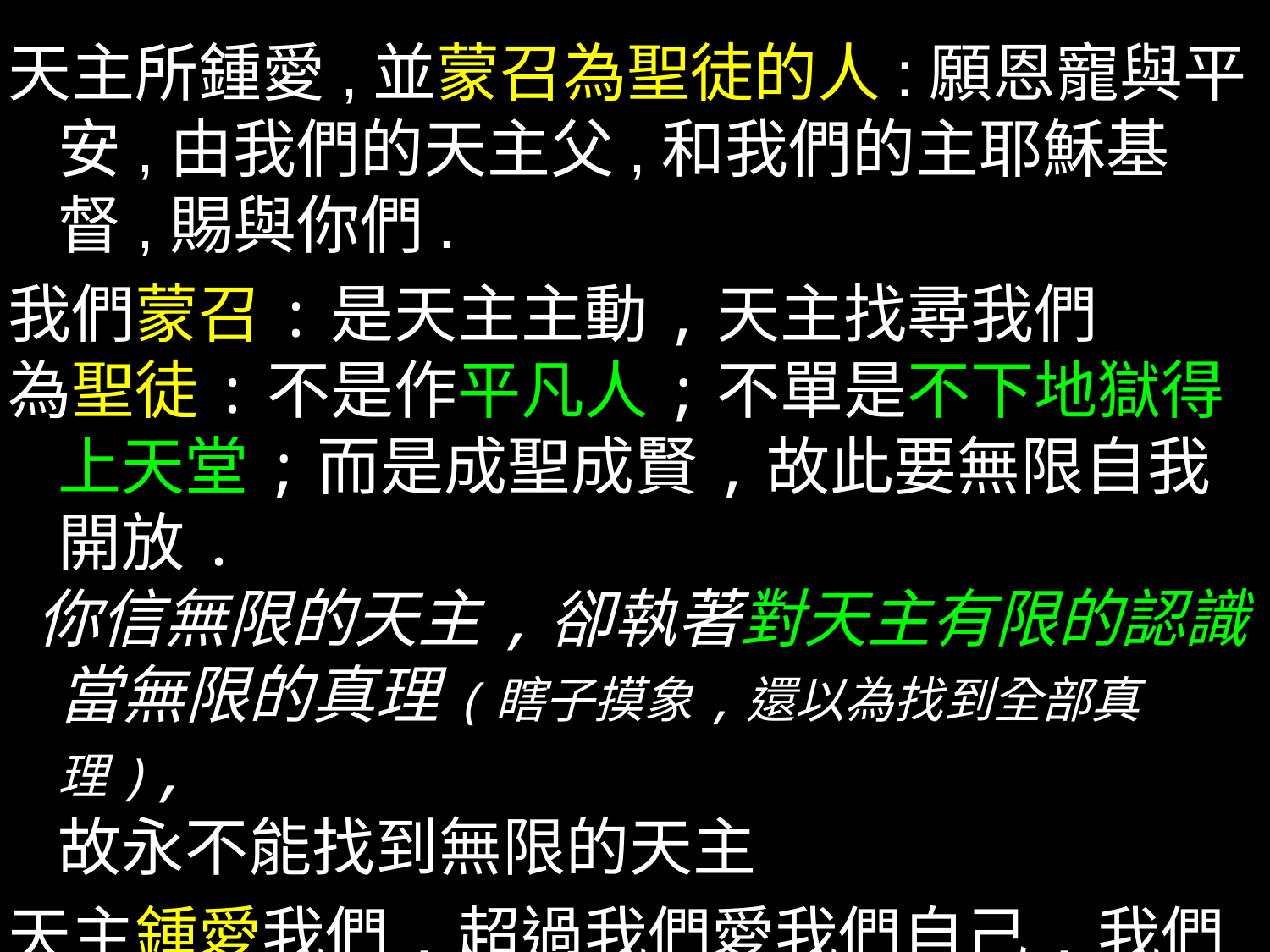

天主所鍾愛,並蒙召為聖徒的人:願恩寵與平
安,由我們的天主父,和我們的主耶穌基督,賜與你們.
我們蒙召:是天主主動,天主找尋我們
為聖徒:不是作平凡人;不單是不下地獄得上天堂;而是成聖成賢,故此要無限自我開放.
  你信無限的天主,卻執著對天主有限的認識當無限的真理(瞎子摸象,還以為找到全部真理),
故永不能找到無限的天主
天主鍾愛我們,超過我們愛我們自己,我們將永沐於主的恩寵與平安中